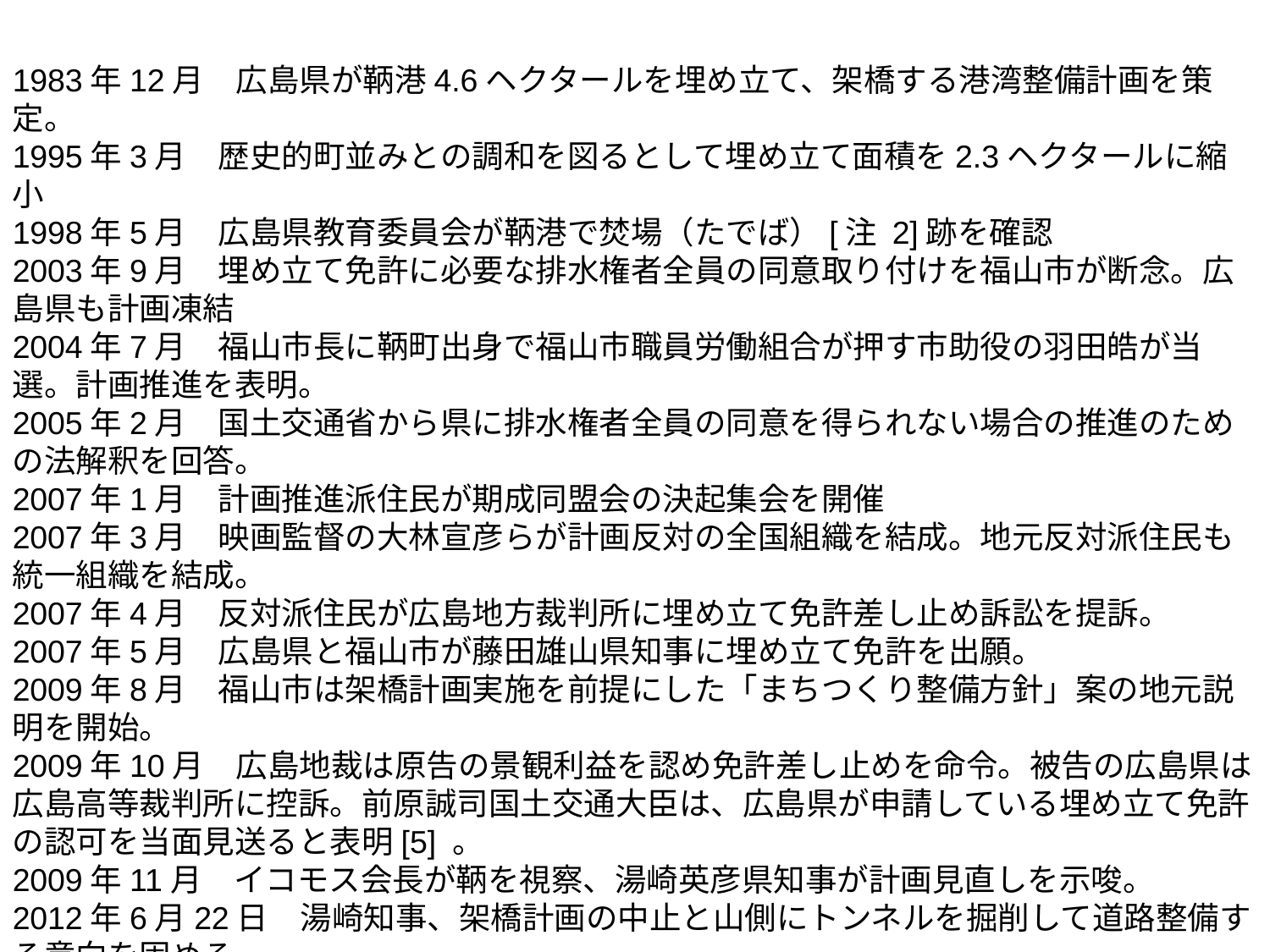

1983年12月　広島県が鞆港4.6ヘクタールを埋め立て、架橋する港湾整備計画を策定。
1995年3月　歴史的町並みとの調和を図るとして埋め立て面積を2.3ヘクタールに縮小
1998年5月　広島県教育委員会が鞆港で焚場（たでば）[注 2]跡を確認
2003年9月　埋め立て免許に必要な排水権者全員の同意取り付けを福山市が断念。広島県も計画凍結
2004年7月　福山市長に鞆町出身で福山市職員労働組合が押す市助役の羽田皓が当選。計画推進を表明。
2005年2月　国土交通省から県に排水権者全員の同意を得られない場合の推進のための法解釈を回答。
2007年1月　計画推進派住民が期成同盟会の決起集会を開催
2007年3月　映画監督の大林宣彦らが計画反対の全国組織を結成。地元反対派住民も統一組織を結成。
2007年4月　反対派住民が広島地方裁判所に埋め立て免許差し止め訴訟を提訴。
2007年5月　広島県と福山市が藤田雄山県知事に埋め立て免許を出願。
2009年8月　福山市は架橋計画実施を前提にした「まちつくり整備方針」案の地元説明を開始。
2009年10月　広島地裁は原告の景観利益を認め免許差し止めを命令。被告の広島県は広島高等裁判所に控訴。前原誠司国土交通大臣は、広島県が申請している埋め立て免許の認可を当面見送ると表明[5] 。
2009年11月　イコモス会長が鞆を視察、湯崎英彦県知事が計画見直しを示唆。
2012年6月22日　湯崎知事、架橋計画の中止と山側にトンネルを掘削して道路整備する意向を固める。
2016年2月15日　広島高裁で開かれた控訴審口頭弁論で原告側住民が訴えを取り下げ、広島県は埋め立ての免許交付申請を取り下げる意向を示し、訴訟が終結した[